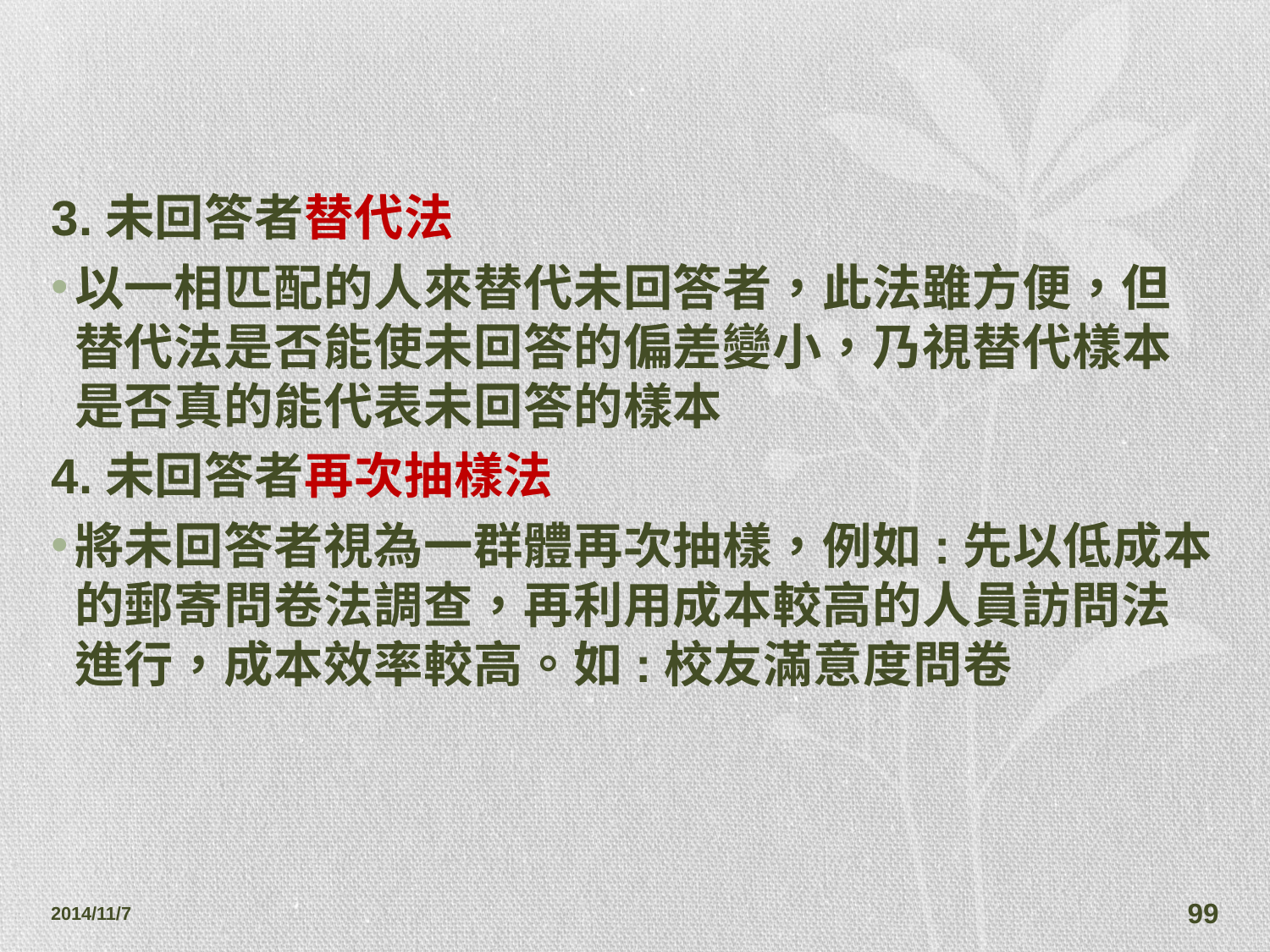

#
3.未回答者替代法
以一相匹配的人來替代未回答者，此法雖方便，但替代法是否能使未回答的偏差變小，乃視替代樣本是否真的能代表未回答的樣本
4.未回答者再次抽樣法
將未回答者視為一群體再次抽樣，例如:先以低成本的郵寄問卷法調查，再利用成本較高的人員訪問法進行，成本效率較高。如:校友滿意度問卷

2014/11/7
99